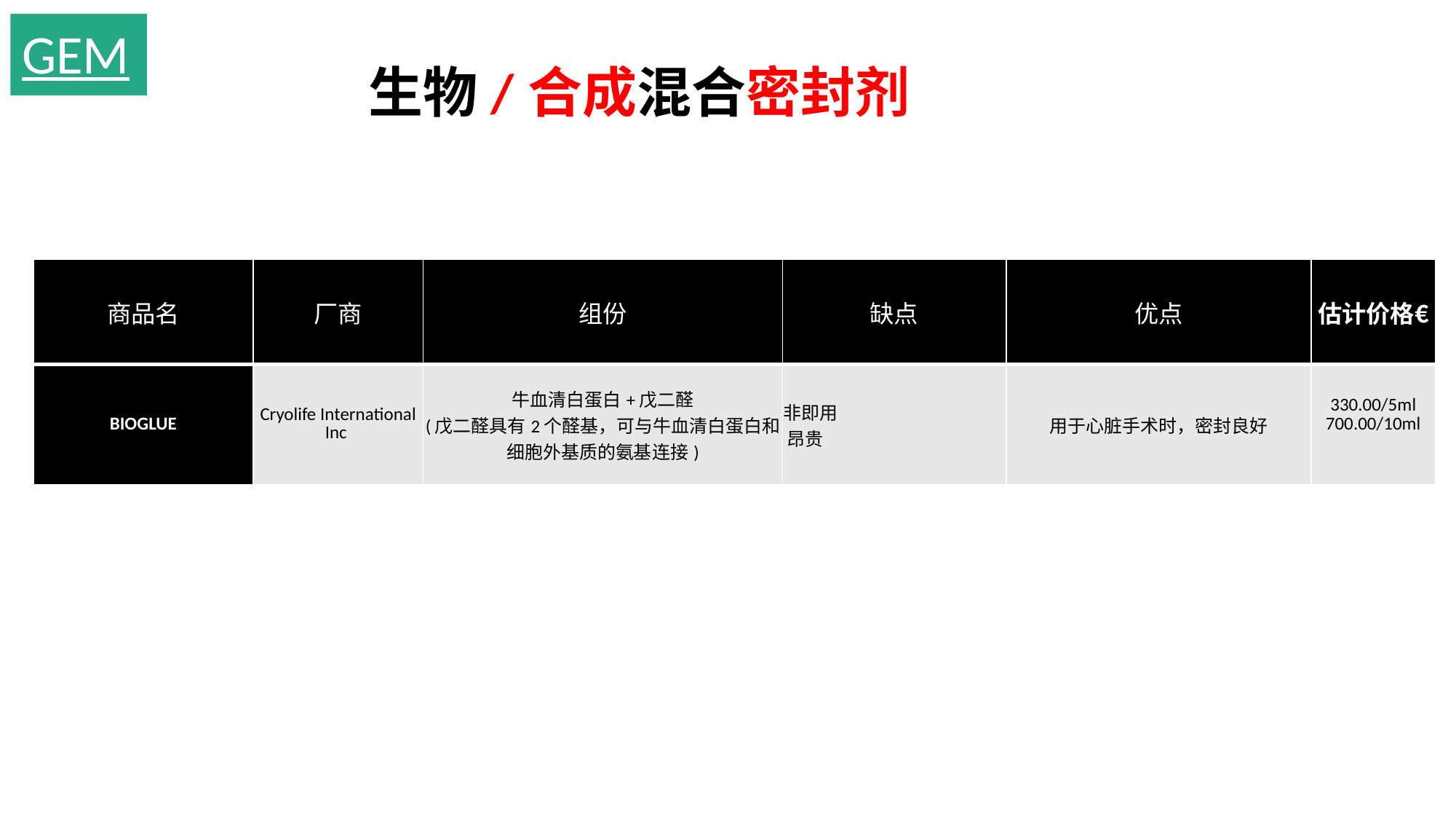

GEM
生物/合成混合密封剂
| 商品名 | 厂商 | 组份 | 缺点 | 优点 | 估计价格€ |
| --- | --- | --- | --- | --- | --- |
| BIOGLUE | Cryolife International Inc | 牛血清白蛋白+戊二醛 (戊二醛具有2个醛基，可与牛血清白蛋白和细胞外基质的氨基连接) | 非即用 昂贵 | 用于心脏手术时，密封良好 | 330.00/5ml 700.00/10ml |